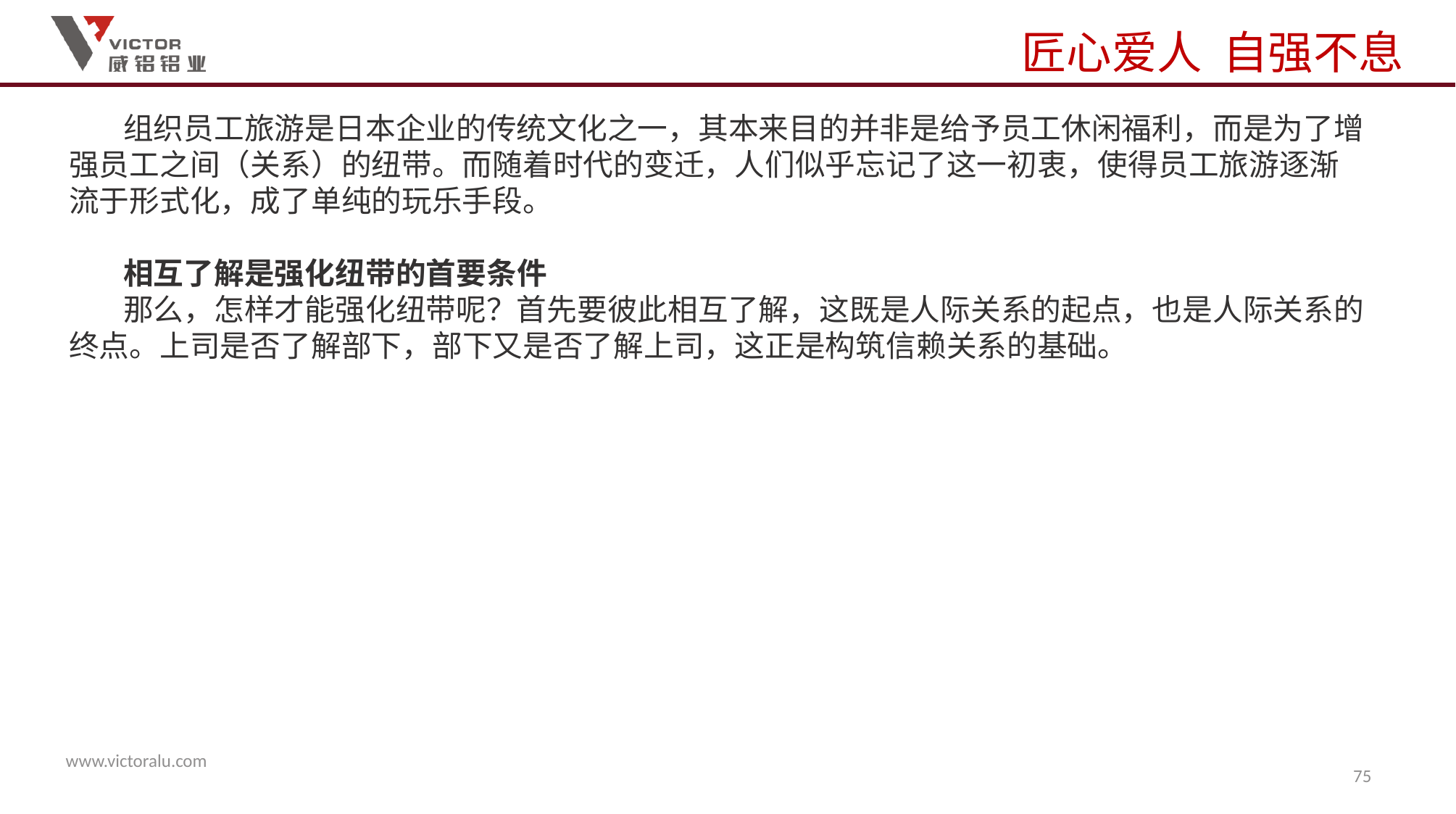

组织员工旅游是日本企业的传统文化之一，其本来目的并非是给予员工休闲福利，而是为了增强员工之间（关系）的纽带。而随着时代的变迁，人们似乎忘记了这一初衷，使得员工旅游逐渐流于形式化，成了单纯的玩乐手段。

相互了解是强化纽带的首要条件
那么，怎样才能强化纽带呢？首先要彼此相互了解，这既是人际关系的起点，也是人际关系的终点。上司是否了解部下，部下又是否了解上司，这正是构筑信赖关系的基础。

75